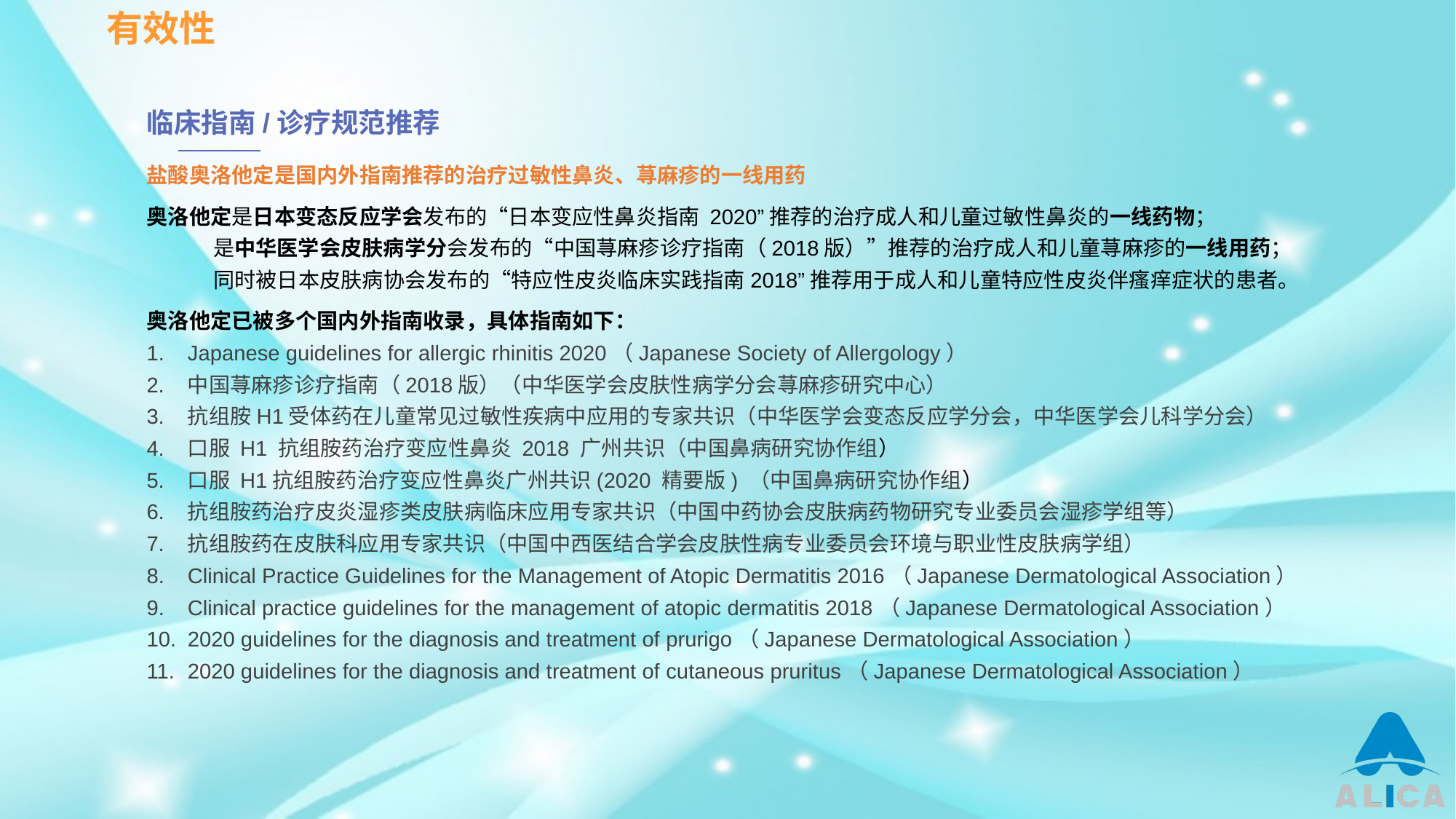

有效性
临床指南/诊疗规范推荐
盐酸奥洛他定是国内外指南推荐的治疗过敏性鼻炎、荨麻疹的一线用药
奥洛他定是日本变态反应学会发布的“日本变应性鼻炎指南 2020”推荐的治疗成人和儿童过敏性鼻炎的一线药物；
             是中华医学会皮肤病学分会发布的“中国荨麻疹诊疗指南（2018版）”推荐的治疗成人和儿童荨麻疹的一线用药；
             同时被日本皮肤病协会发布的“特应性皮炎临床实践指南2018”推荐用于成人和儿童特应性皮炎伴瘙痒症状的患者。
奥洛他定已被多个国内外指南收录，具体指南如下：
Japanese guidelines for allergic rhinitis 2020（Japanese Society of Allergology）
中国荨麻疹诊疗指南（2018版）（中华医学会皮肤性病学分会荨麻疹研究中心）
抗组胺H1受体药在儿童常见过敏性疾病中应用的专家共识（中华医学会变态反应学分会，中华医学会儿科学分会）
口服 H1 抗组胺药治疗变应性鼻炎 2018 广州共识（中国鼻病研究协作组）
口服 H1抗组胺药治疗变应性鼻炎广州共识(2020 精要版) （中国鼻病研究协作组）
抗组胺药治疗皮炎湿疹类皮肤病临床应用专家共识（中国中药协会皮肤病药物研究专业委员会湿疹学组等）
抗组胺药在皮肤科应用专家共识（中国中西医结合学会皮肤性病专业委员会环境与职业性皮肤病学组）
Clinical Practice Guidelines for the Management of Atopic Dermatitis 2016（Japanese Dermatological Association）
Clinical practice guidelines for the management of atopic dermatitis 2018（Japanese Dermatological Association）
2020 guidelines for the diagnosis and treatment of prurigo（Japanese Dermatological Association）
2020 guidelines for the diagnosis and treatment of cutaneous pruritus（Japanese Dermatological Association）